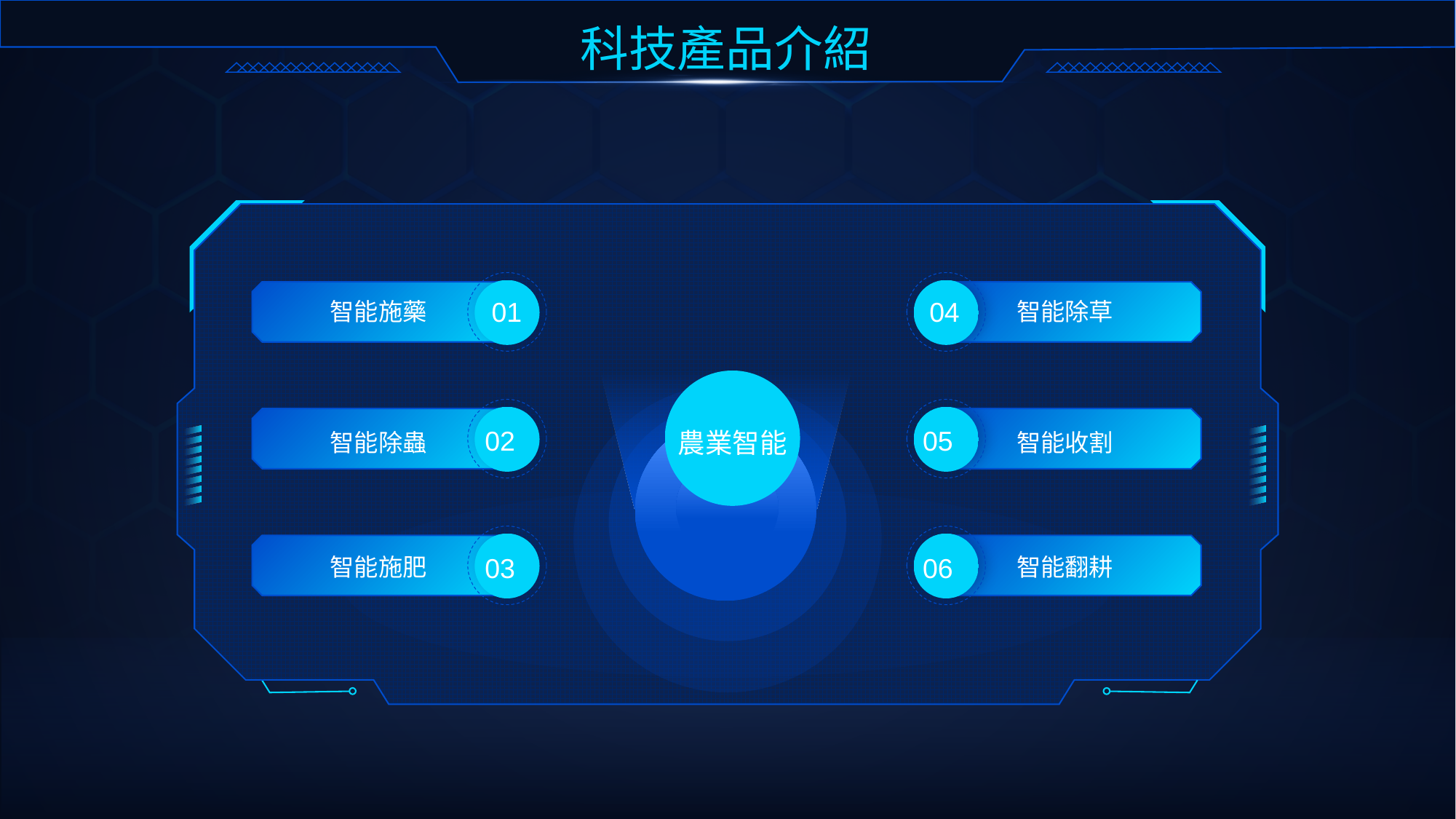

科技產品介紹

01
04
智能施藥
智能除草

農業智能

02
05
智能除蟲
智能收割

03
06
智能施肥
智能翻耕